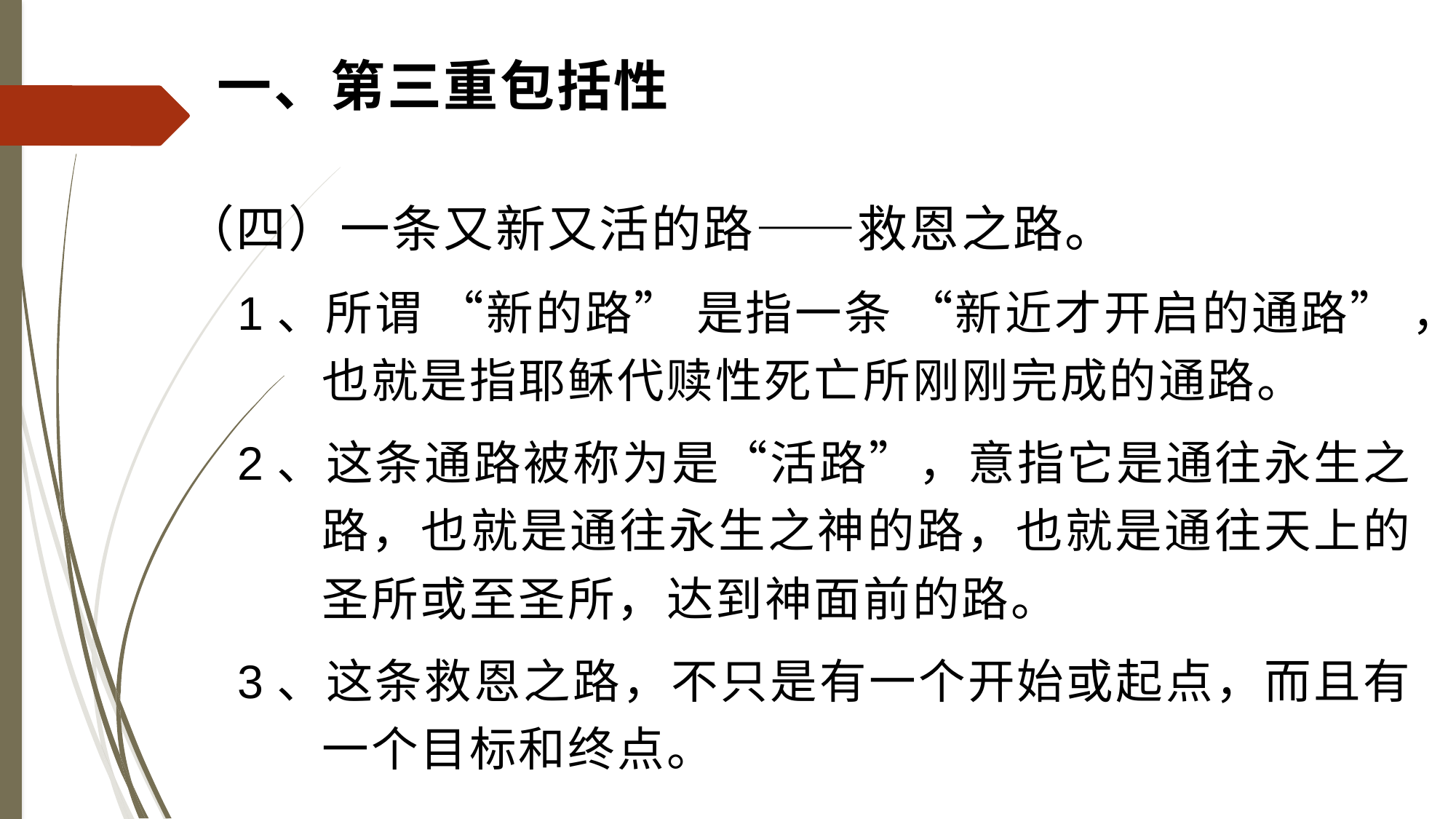

# 一、第三重包括性
（四）一条又新又活的路——救恩之路。
1、所谓 “新的路” 是指一条 “新近才开启的通路” ，也就是指耶稣代赎性死亡所刚刚完成的通路。
2、这条通路被称为是“活路”，意指它是通往永生之路，也就是通往永生之神的路，也就是通往天上的圣所或至圣所，达到神面前的路。
3、这条救恩之路，不只是有一个开始或起点，而且有一个目标和终点。